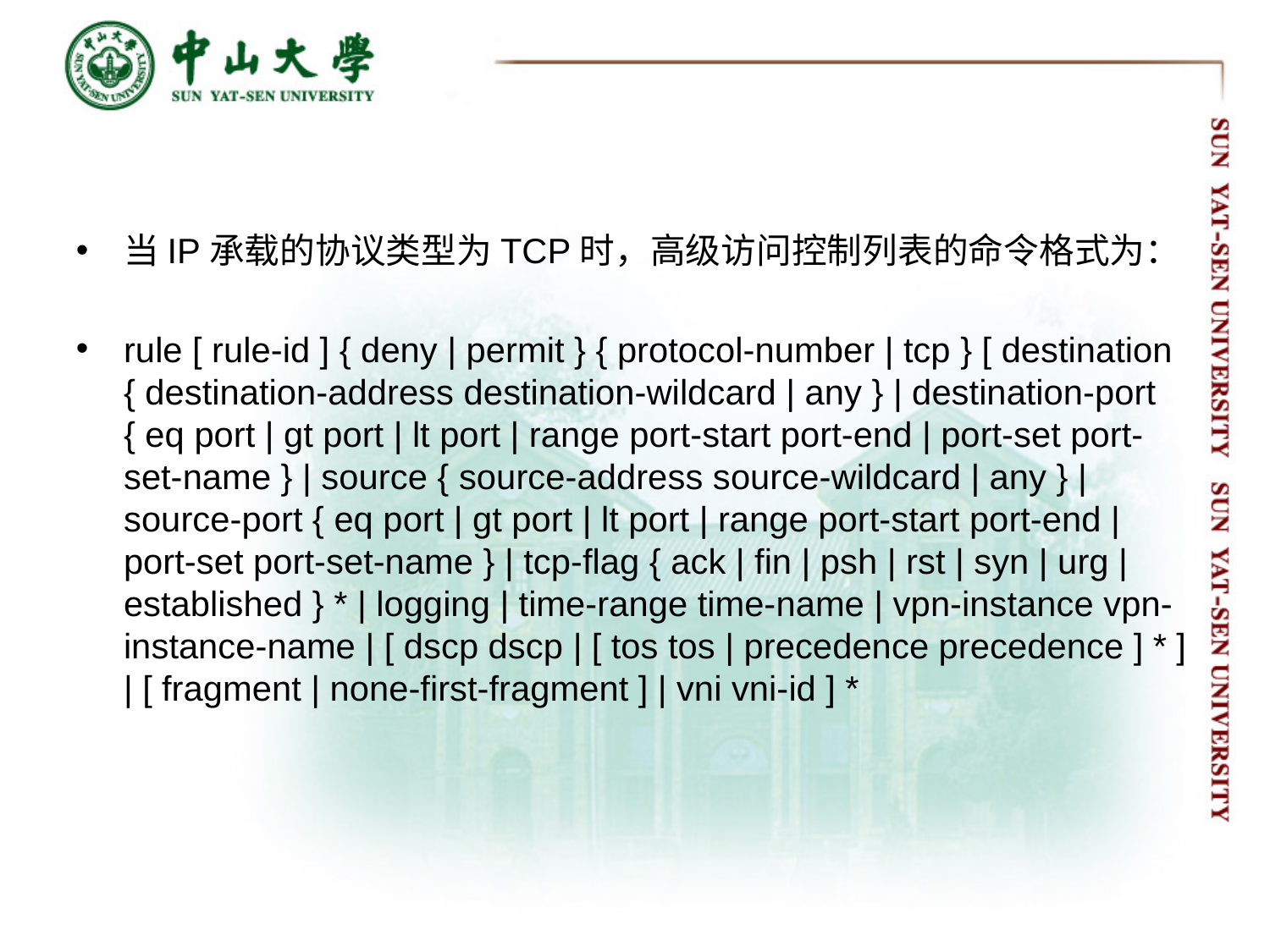

#
当IP承载的协议类型为TCP时，高级访问控制列表的命令格式为：

rule [ rule-id ] { deny | permit } { protocol-number | tcp } [ destination { destination-address destination-wildcard | any } | destination-port { eq port | gt port | lt port | range port-start port-end | port-set port-set-name } | source { source-address source-wildcard | any } | source-port { eq port | gt port | lt port | range port-start port-end | port-set port-set-name } | tcp-flag { ack | fin | psh | rst | syn | urg | established } * | logging | time-range time-name | vpn-instance vpn-instance-name | [ dscp dscp | [ tos tos | precedence precedence ] * ] | [ fragment | none-first-fragment ] | vni vni-id ] *